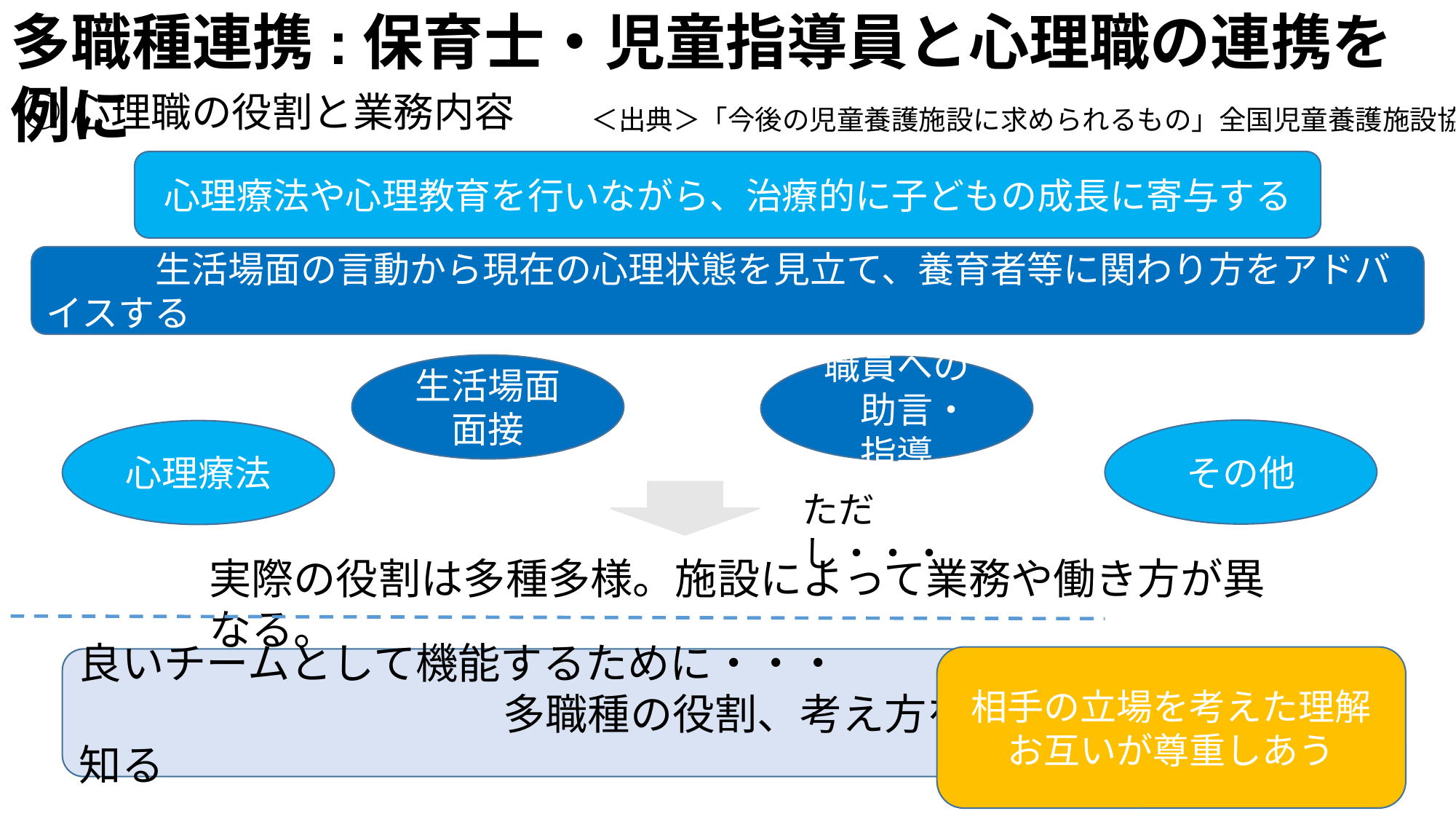

多職種連携:保育士・児童指導員と心理職の連携を例に
○心理職の役割と業務内容

＜出典＞「今後の児童養護施設に求められるもの」全国児童養護施設協議会
心理療法や心理教育を行いながら、治療的に子どもの成長に寄与する
　　　生活場面の言動から現在の心理状態を見立て、養育者等に関わり方をアドバイスする
生活場面面接
職員への　助言・指導
その他
心理療法

ただし・・・
実際の役割は多種多様。施設によって業務や働き方が異なる。
相手の立場を考えた理解
お互いが尊重しあう
良いチームとして機能するために・・・
　　　　　　　　　　多職種の役割、考え方を知る